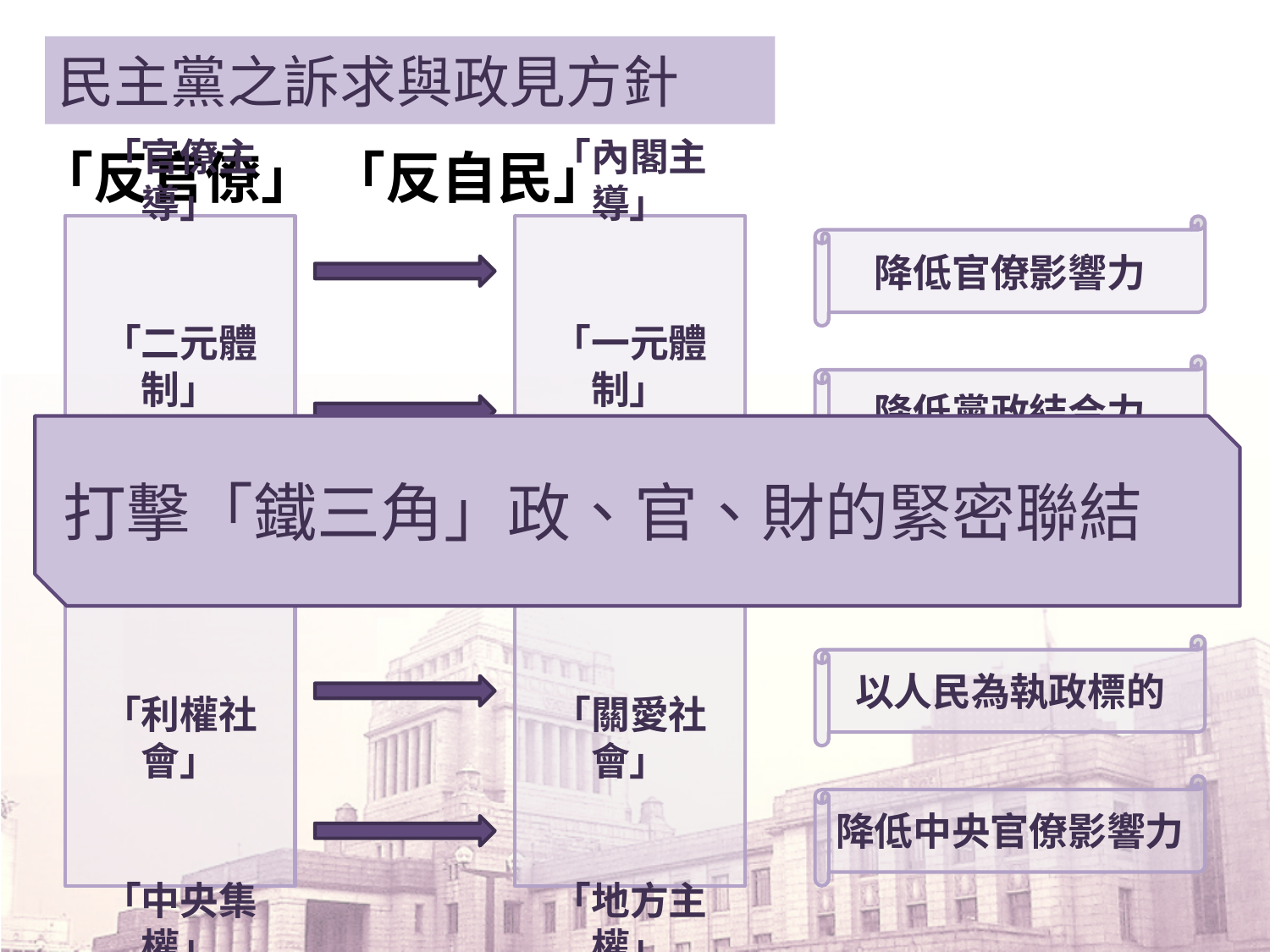

民主黨之訴求與政見方針
「反官僚」 「反自民」

「官僚主導」

「二元體制」

「部屬利益」

「利權社會」

「中央集權」
「內閣主導」

「一元體制」

「國家利益」

「關愛社會」

「地方主權」
降低官僚影響力

降低黨政結合力

降低黨內利益聯結

以人民為執政標的

降低中央官僚影響力

打擊「鐵三角」政、官、財的緊密聯結